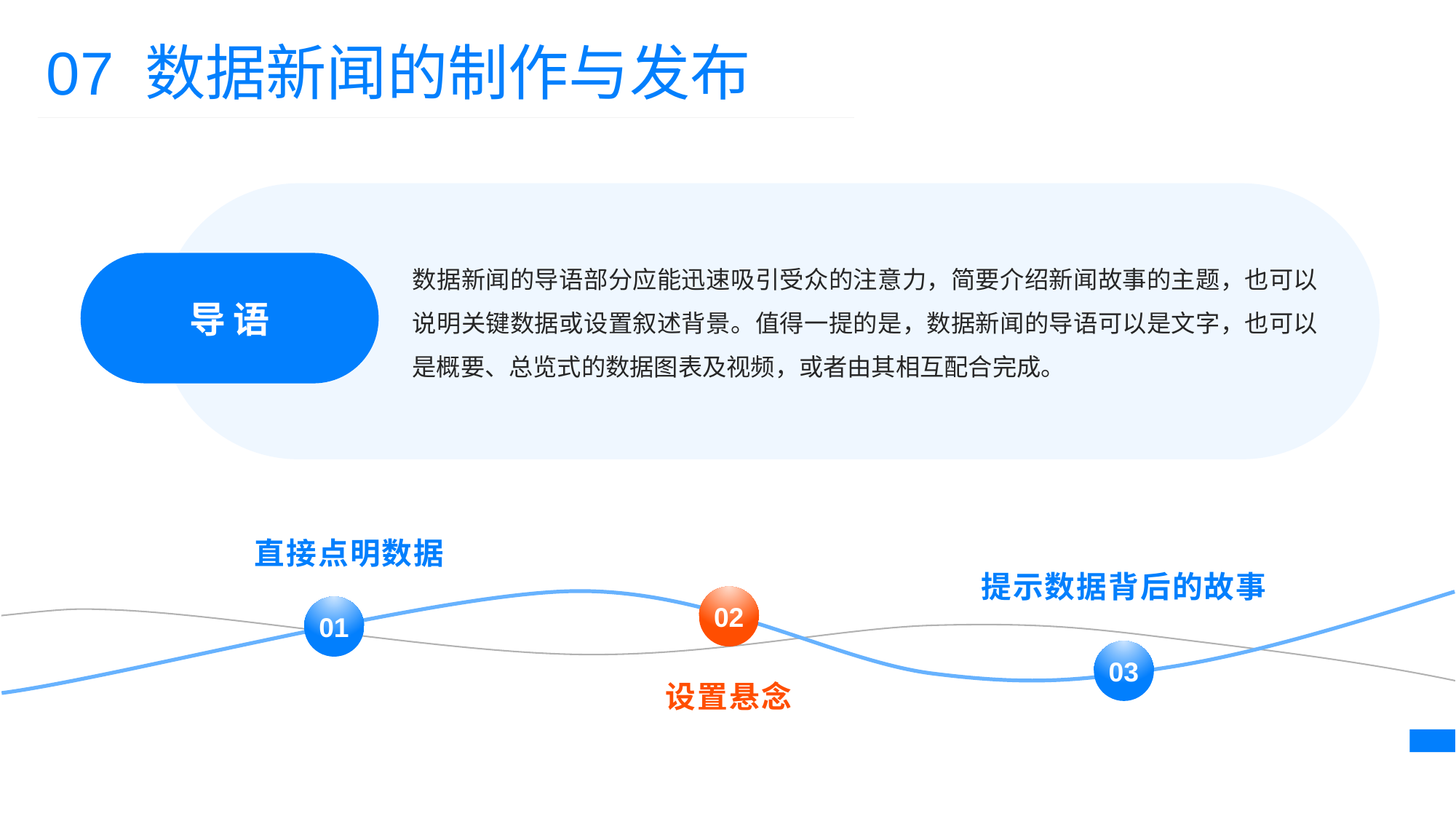

07 数据新闻的制作与发布

数据新闻的导语部分应能迅速吸引受众的注意力，简要介绍新闻故事的主题，也可以说明关键数据或设置叙述背景。值得一提的是，数据新闻的导语可以是文字，也可以是概要、总览式的数据图表及视频，或者由其相互配合完成。
导语
直接点明数据

提示数据背后的故事
02
01

03
设置悬念